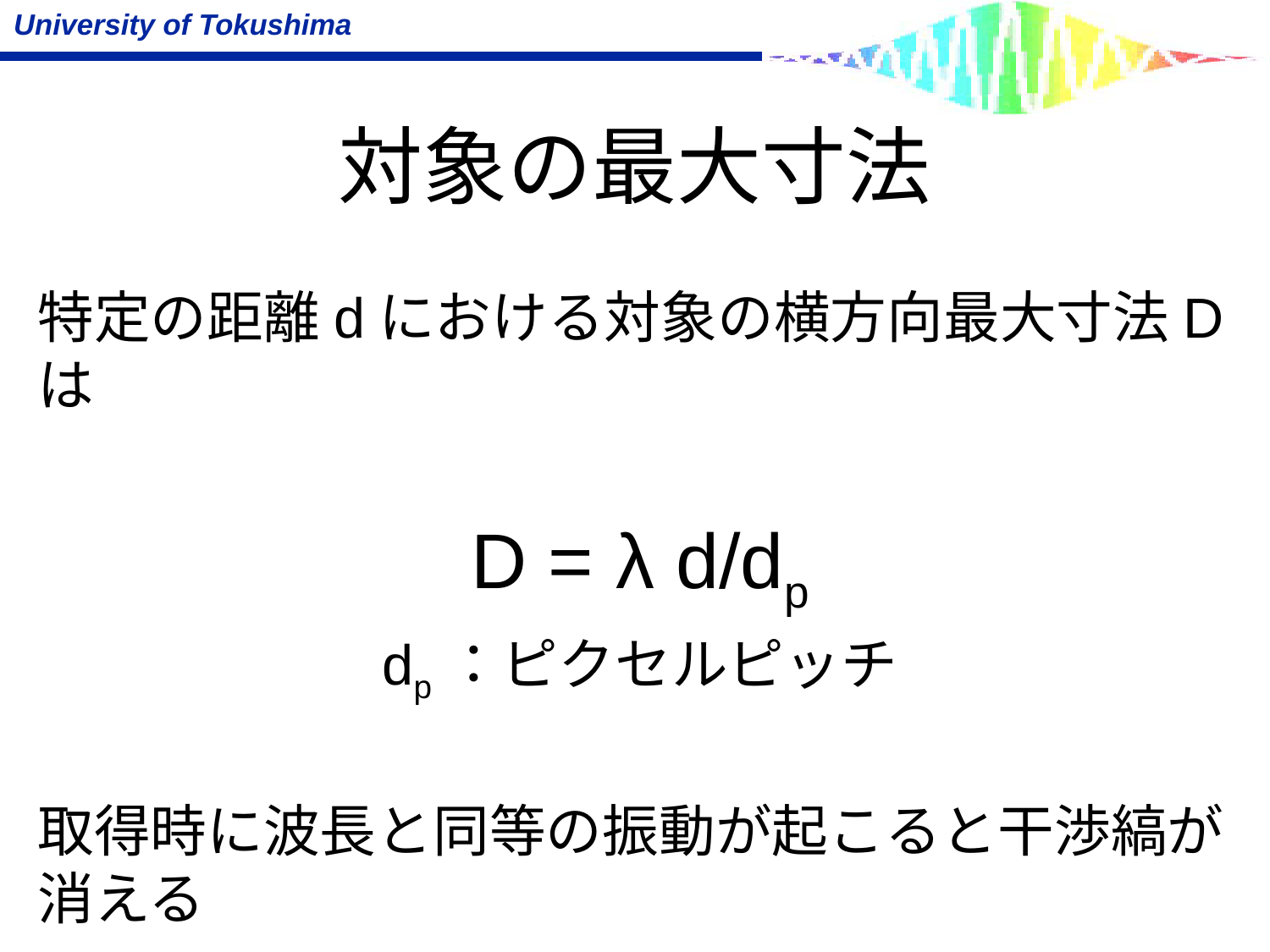

# 対象の最大寸法
特定の距離dにおける対象の横方向最大寸法Dは

D = λ d/dp
dp：ピクセルピッチ

取得時に波長と同等の振動が起こると干渉縞が消える